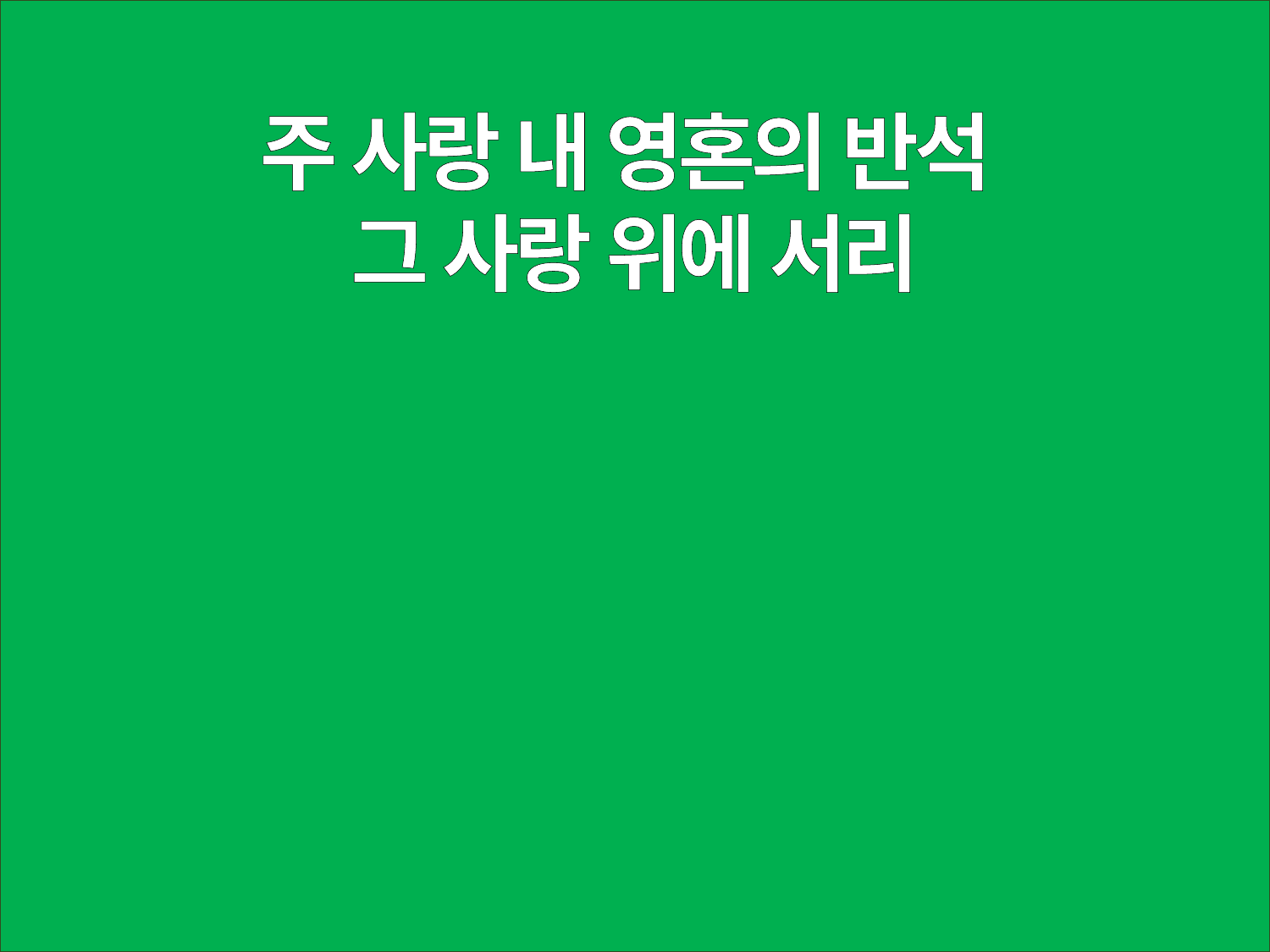

주 사랑 내 영혼의 반석
그 사랑 위에 서리